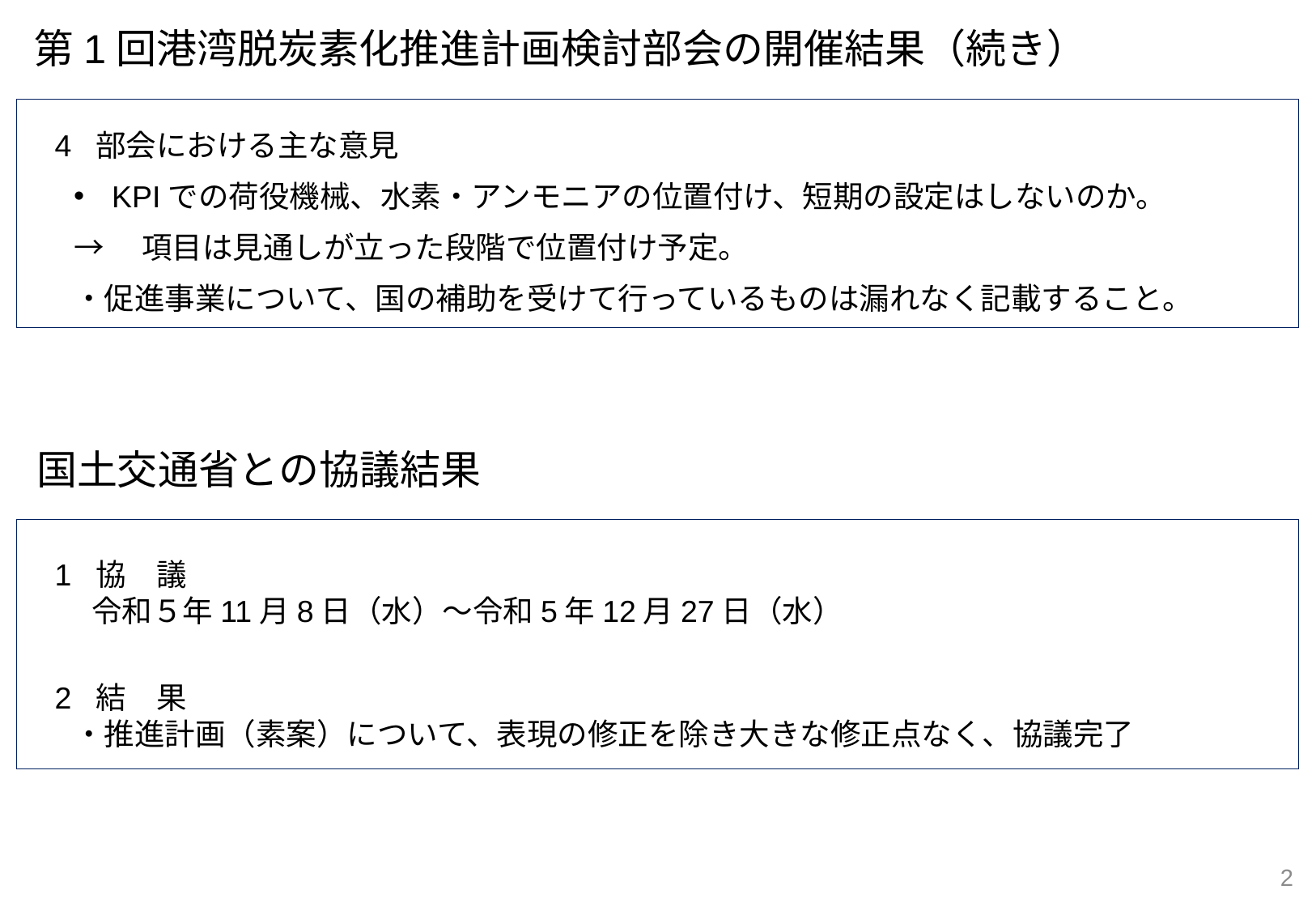

第1回港湾脱炭素化推進計画検討部会の開催結果（続き）
4  部会における主な意見
KPIでの荷役機械、水素・アンモニアの位置付け、短期の設定はしないのか。
→　項目は見通しが立った段階で位置付け予定。
・促進事業について、国の補助を受けて行っているものは漏れなく記載すること。
国土交通省との協議結果
1  協　議
　 令和５年11月8日（水）～令和5年12月27日（水）

2  結　果
・推進計画（素案）について、表現の修正を除き大きな修正点なく、協議完了
2